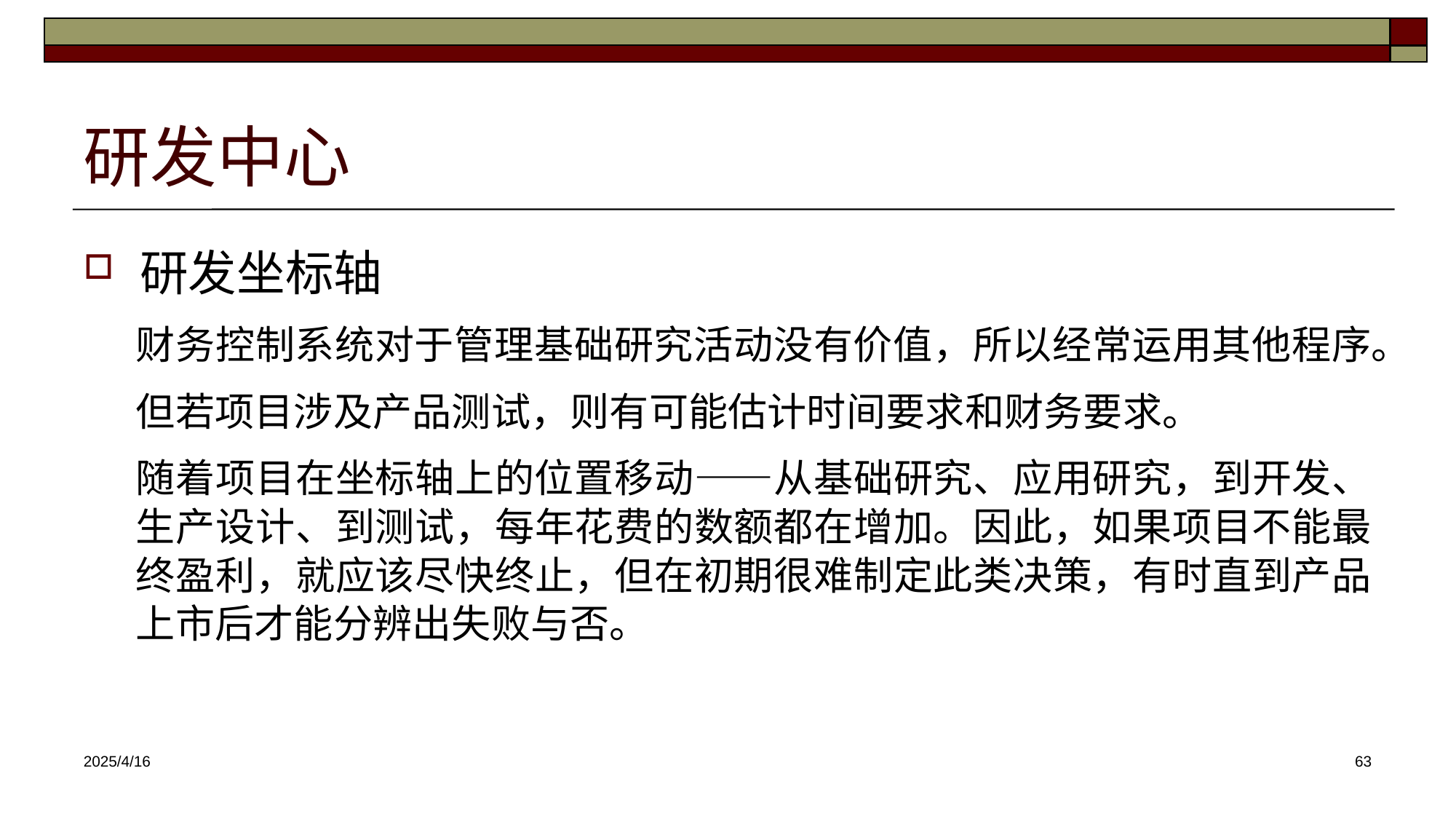

# 研发中心
研发坐标轴
财务控制系统对于管理基础研究活动没有价值，所以经常运用其他程序。
但若项目涉及产品测试，则有可能估计时间要求和财务要求。
随着项目在坐标轴上的位置移动——从基础研究、应用研究，到开发、生产设计、到测试，每年花费的数额都在增加。因此，如果项目不能最终盈利，就应该尽快终止，但在初期很难制定此类决策，有时直到产品上市后才能分辨出失败与否。
2025/4/16
63